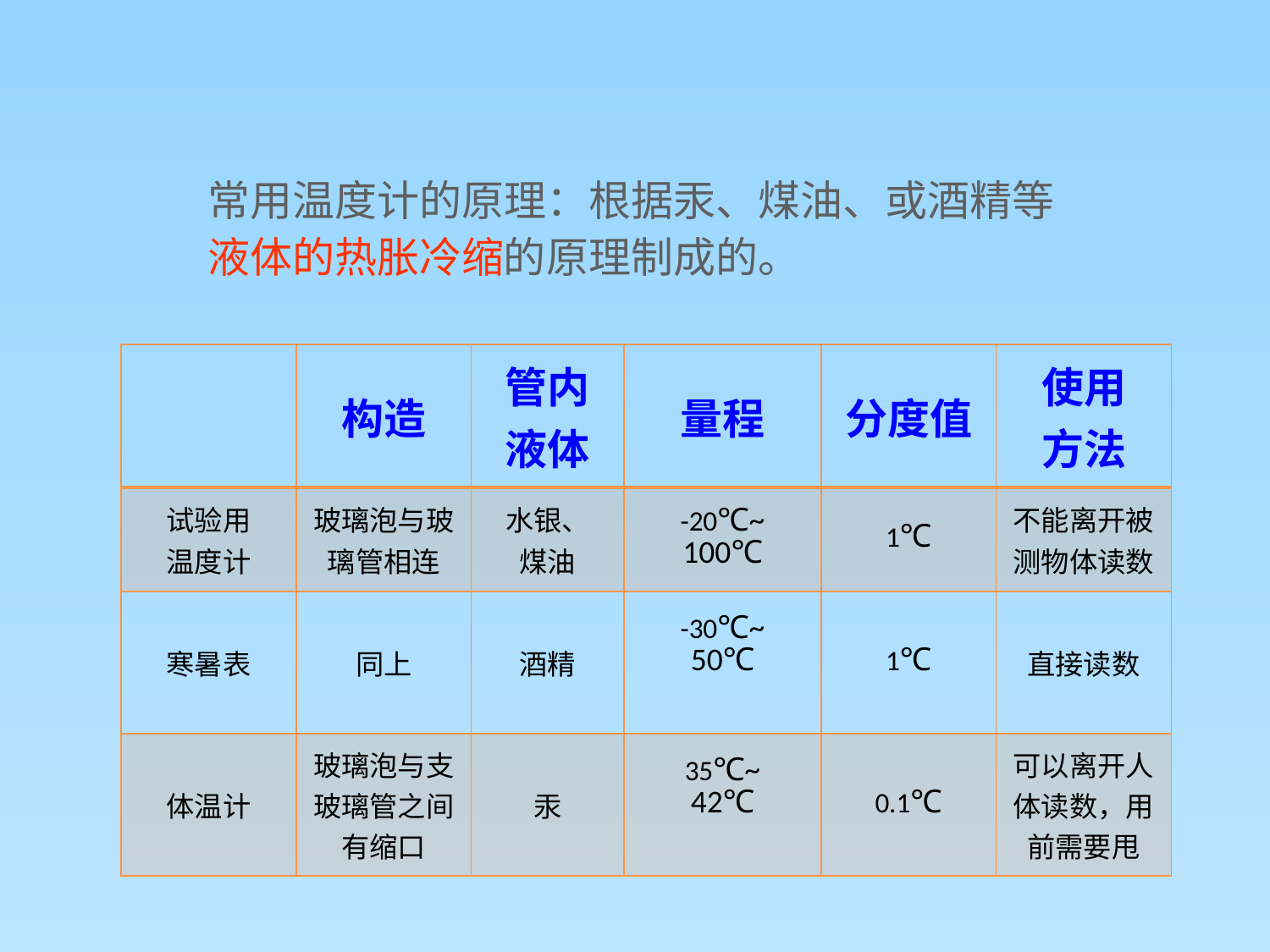

常用温度计的原理：根据汞、煤油、或酒精等
液体的热胀冷缩的原理制成的。
|  | 构造 | 管内 液体 | 量程 | 分度值 | 使用 方法 |
| --- | --- | --- | --- | --- | --- |
| 试验用 温度计 | 玻璃泡与玻璃管相连 | 水银、 煤油 | -20℃~ 100℃ | 1℃ | 不能离开被测物体读数 |
| 寒暑表 | 同上 | 酒精 | -30℃~ 50℃ | 1℃ | 直接读数 |
| 体温计 | 玻璃泡与支玻璃管之间有缩口 | 汞 | 35℃~ 42℃ | 0.1℃ | 可以离开人体读数，用前需要甩 |